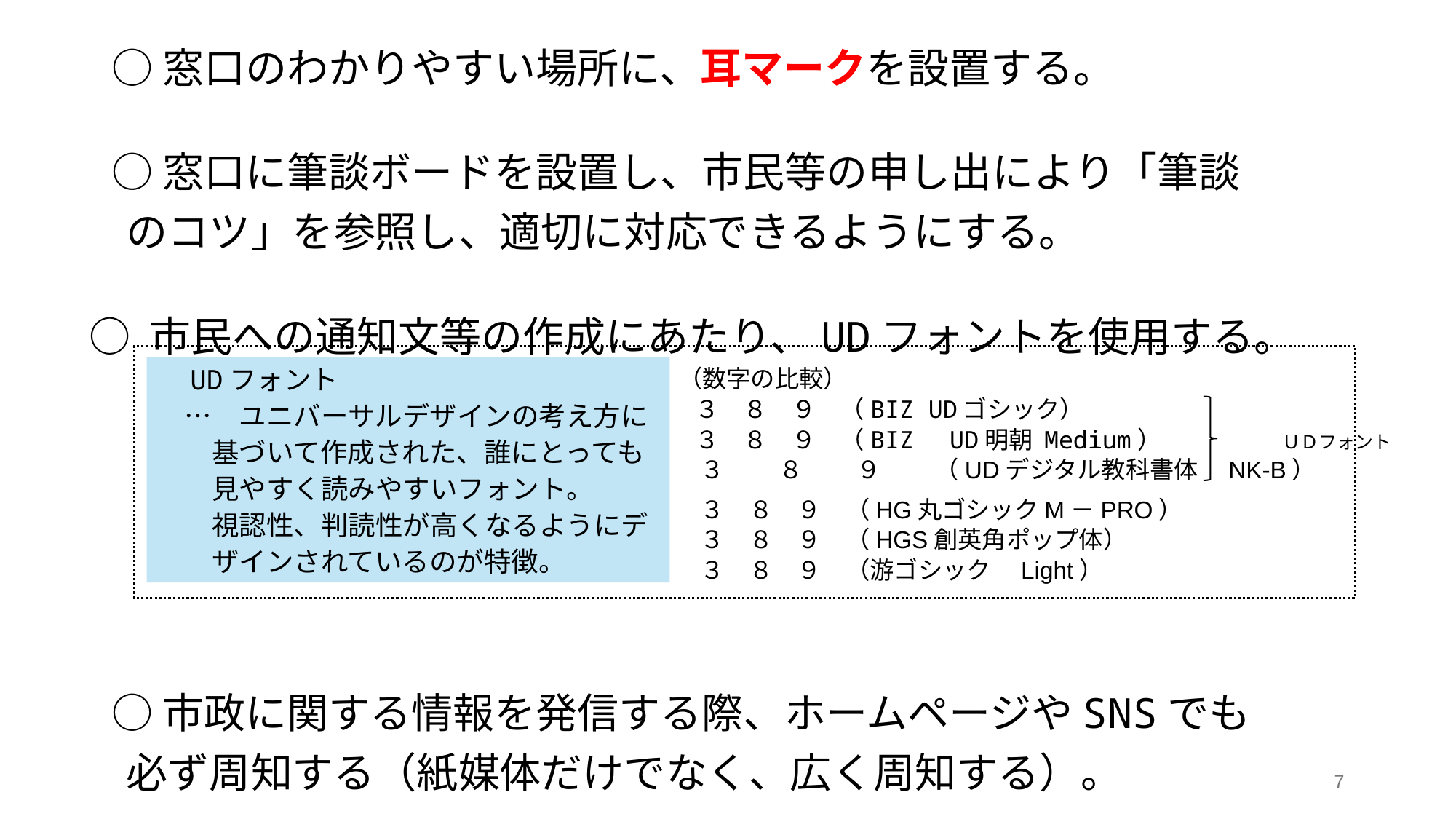

○ 窓口のわかりやすい場所に、耳マークを設置する。

　○ 窓口に筆談ボードを設置し、市民等の申し出により「筆談
     のコツ」を参照し、適切に対応できるようにする。

  ○ 市民への通知文等の作成にあたり、UDフォントを使用する。

　○ 市政に関する情報を発信する際、ホームページやSNSでも
     必ず周知する（紙媒体だけでなく、広く周知する）。

  UDフォント
　…　ユニバーサルデザインの考え方に
　　基づいて作成された、誰にとっても
　　見やすく読みやすいフォント。
　　視認性、判読性が高くなるようにデ
　　ザインされているのが特徴。
（数字の比較）
  ３　８　９　（BIZ UDゴシック）
  ３　８　９　（BIZ　UD明朝 Medium）　　　　　ＵＤフォント
   ３　　 ８　 　９ 　　（UDデジタル教科書体　NK-B）
   ３　８　９　（HG丸ゴシックM－PRO）
   ３　８　９　（HGS創英角ポップ体）
   ３　８　９　（游ゴシック　Light）

7